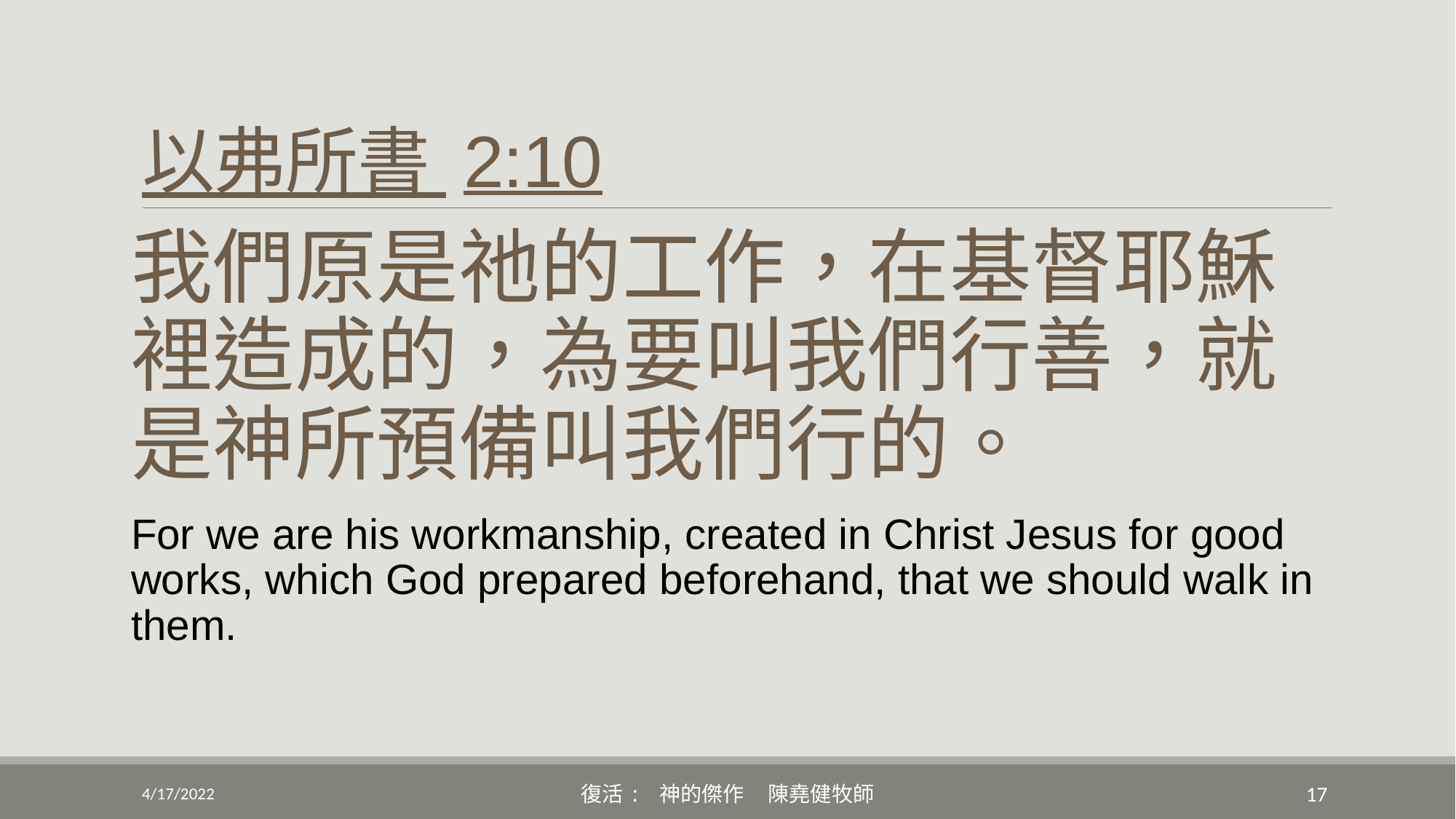

# 以弗所書 2:10
我們原是祂的工作，在基督耶穌裡造成的，為要叫我們行善，就是神所預備叫我們行的。
For we are his workmanship, created in Christ Jesus for good works, which God prepared beforehand, that we should walk in them.
4/17/2022
復活: 神的傑作     陳堯健牧師
17